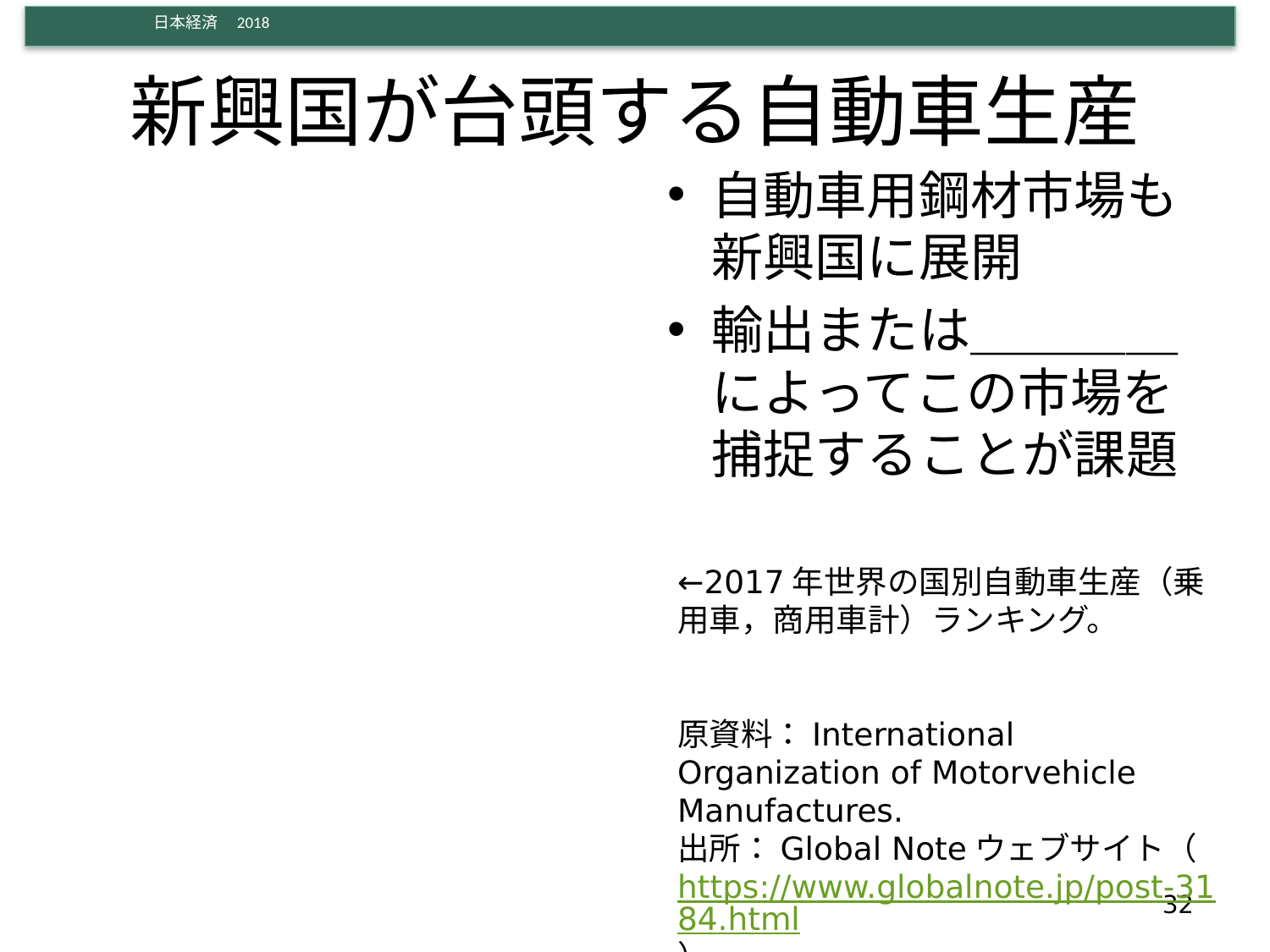

# 新興国が台頭する自動車生産
自動車用鋼材市場も新興国に展開
輸出または＿＿＿＿によってこの市場を捕捉することが課題
←2017年世界の国別自動車生産（乗用車，商用車計）ランキング。

原資料：International Organization of Motorvehicle Manufactures.
出所：Global Noteウェブサイト（https://www.globalnote.jp/post-3184.html）。
32